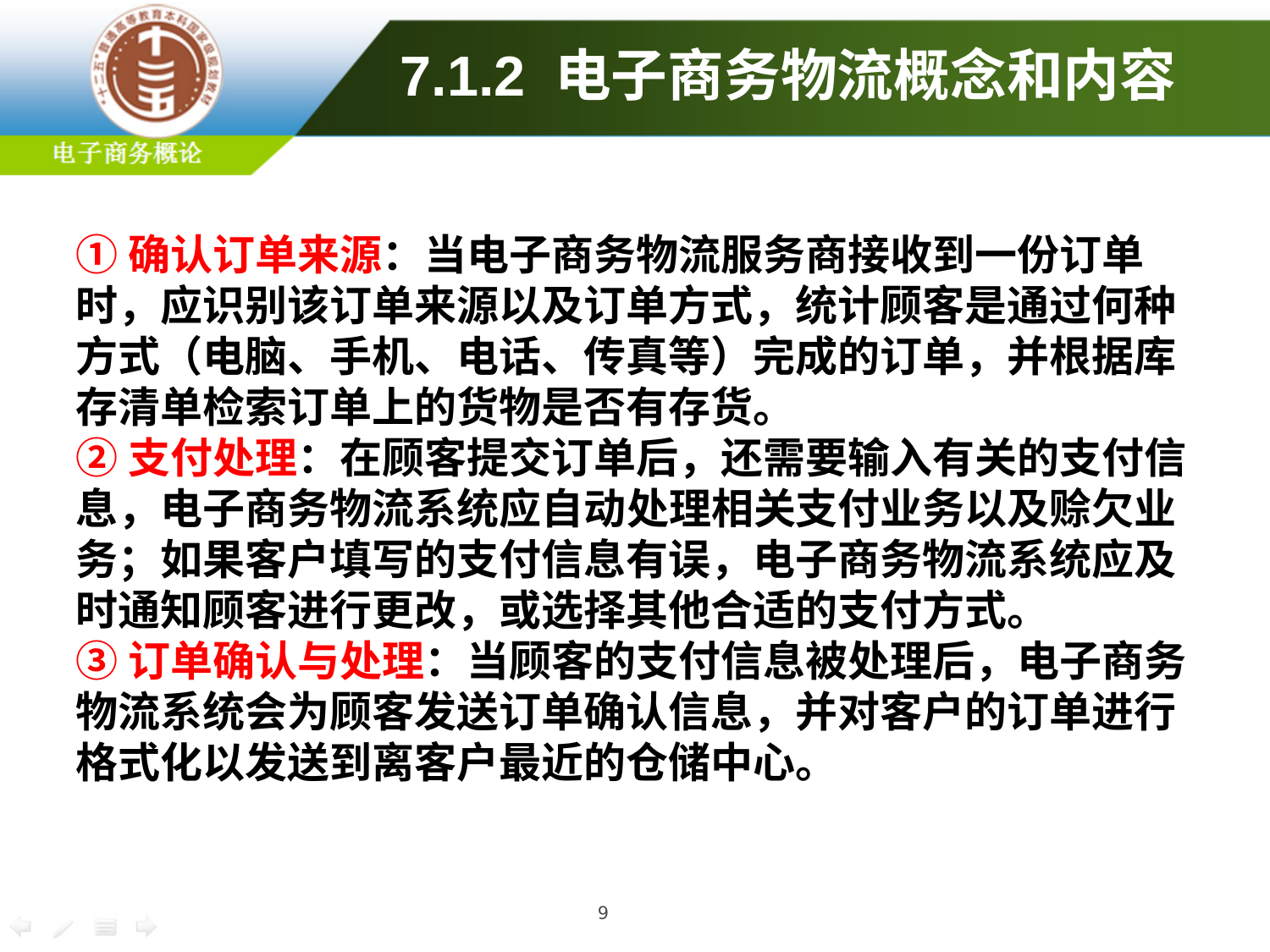

7.1.2 电子商务物流概念和内容
①确认订单来源：当电子商务物流服务商接收到一份订单时，应识别该订单来源以及订单方式，统计顾客是通过何种方式（电脑、手机、电话、传真等）完成的订单，并根据库存清单检索订单上的货物是否有存货。
②支付处理：在顾客提交订单后，还需要输入有关的支付信息，电子商务物流系统应自动处理相关支付业务以及赊欠业务；如果客户填写的支付信息有误，电子商务物流系统应及时通知顾客进行更改，或选择其他合适的支付方式。
③订单确认与处理：当顾客的支付信息被处理后，电子商务物流系统会为顾客发送订单确认信息，并对客户的订单进行格式化以发送到离客户最近的仓储中心。
9